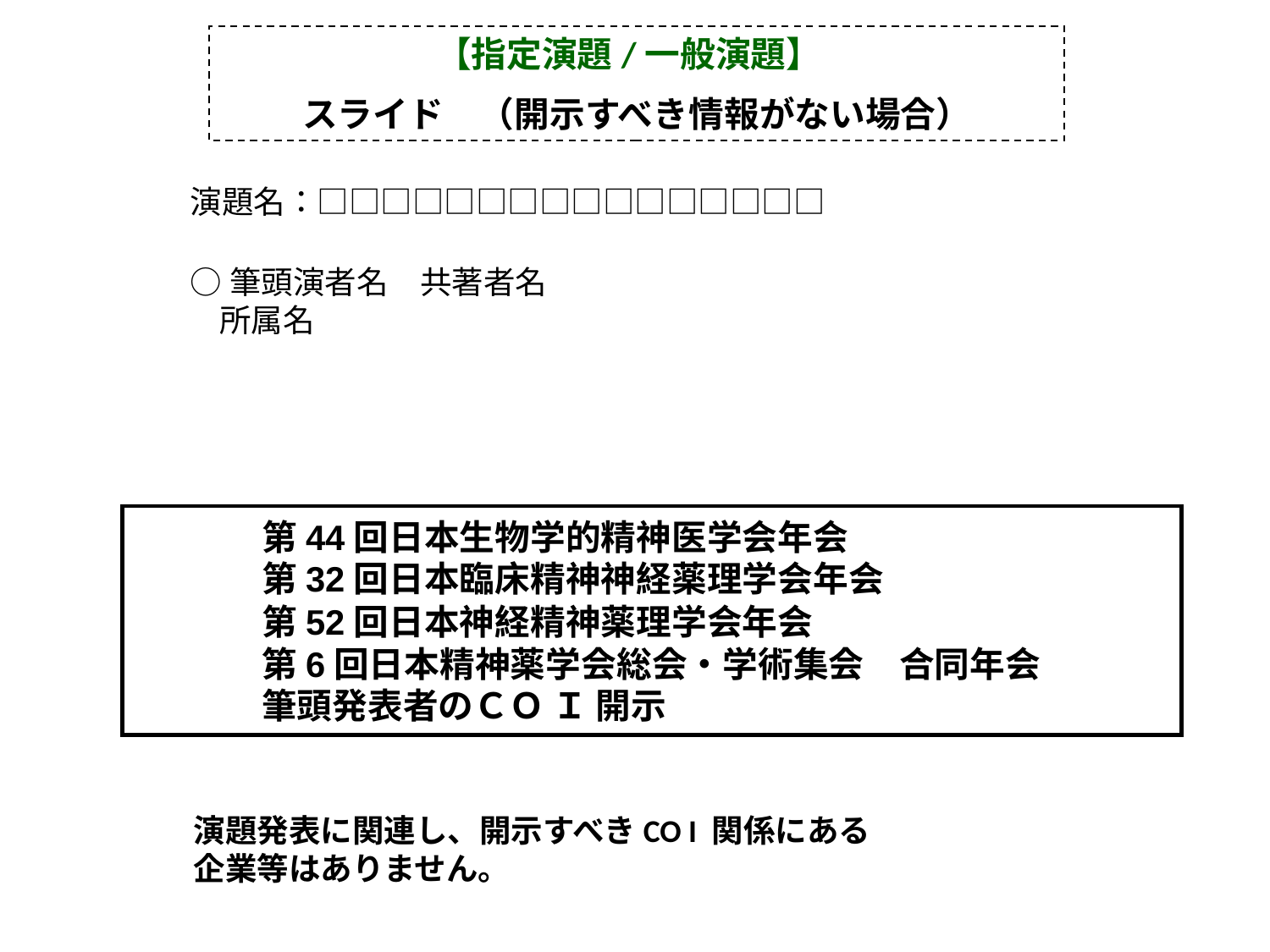

【指定演題/一般演題】
スライド　（開示すべき情報がない場合）
演題名：□□□□□□□□□□□□□□□□

○筆頭演者名　共著者名
   所属名

	第44回日本生物学的精神医学会年会
	第32回日本臨床精神神経薬理学会年会
	第52回日本神経精神薬理学会年会
	第6回日本精神薬学会総会・学術集会　合同年会
	筆頭発表者のＣＯ Ｉ 開示

　演題発表に関連し、開示すべきCO I 関係にある
　企業等はありません。